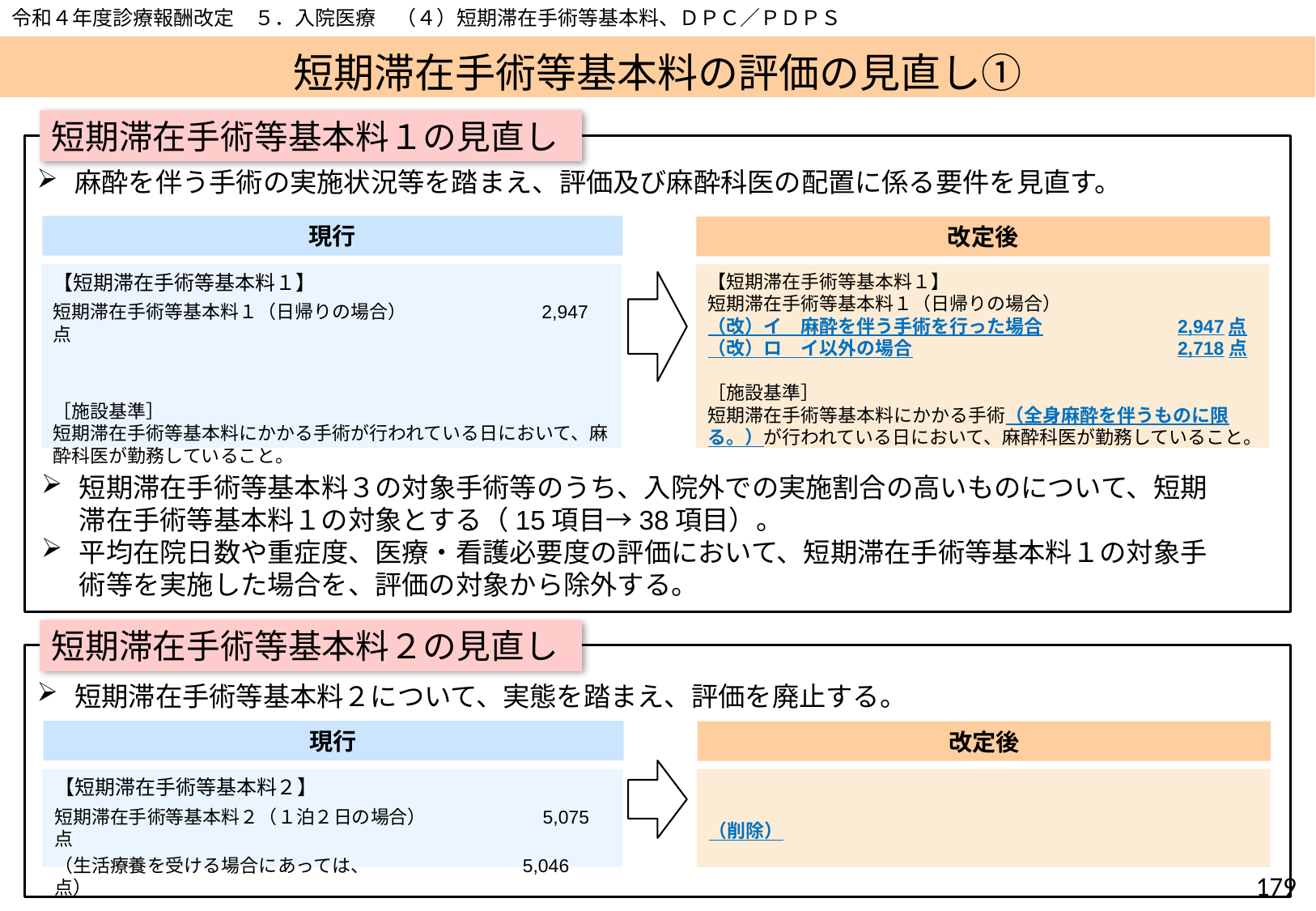

令和４年度診療報酬改定　５．入院医療　（４）短期滞在手術等基本料、ＤＰＣ／ＰＤＰＳ
# 短期滞在手術等基本料の評価の見直し①
短期滞在手術等基本料１の見直し

麻酔を伴う手術の実施状況等を踏まえ、評価及び麻酔科医の配置に係る要件を見直す。
現行
改定後
【短期滞在手術等基本料１】

短期滞在手術等基本料１（日帰りの場合）　　　　　　　2,947点

［施設基準］
短期滞在手術等基本料にかかる手術が行われている日において、麻酔科医が勤務していること。
【短期滞在手術等基本料１】
短期滞在手術等基本料１（日帰りの場合）
（改）イ　麻酔を伴う手術を行った場合　　　　　　　2,947点
（改）ロ　イ以外の場合　　　　　　　　　　　　　　2,718点

［施設基準］
短期滞在手術等基本料にかかる手術（全身麻酔を伴うものに限る。）が行われている日において、麻酔科医が勤務していること。

短期滞在手術等基本料３の対象手術等のうち、入院外での実施割合の高いものについて、短期滞在手術等基本料１の対象とする（15項目→38項目）。
平均在院日数や重症度、医療・看護必要度の評価において、短期滞在手術等基本料１の対象手術等を実施した場合を、評価の対象から除外する。

短期滞在手術等基本料２の見直し

短期滞在手術等基本料２について、実態を踏まえ、評価を廃止する。
現行
改定後

【短期滞在手術等基本料２】

短期滞在手術等基本料２（１泊２日の場合）　　　　　　5,075点

（生活療養を受ける場合にあっては、　　　　　　　　5,046点）

（削除）
179